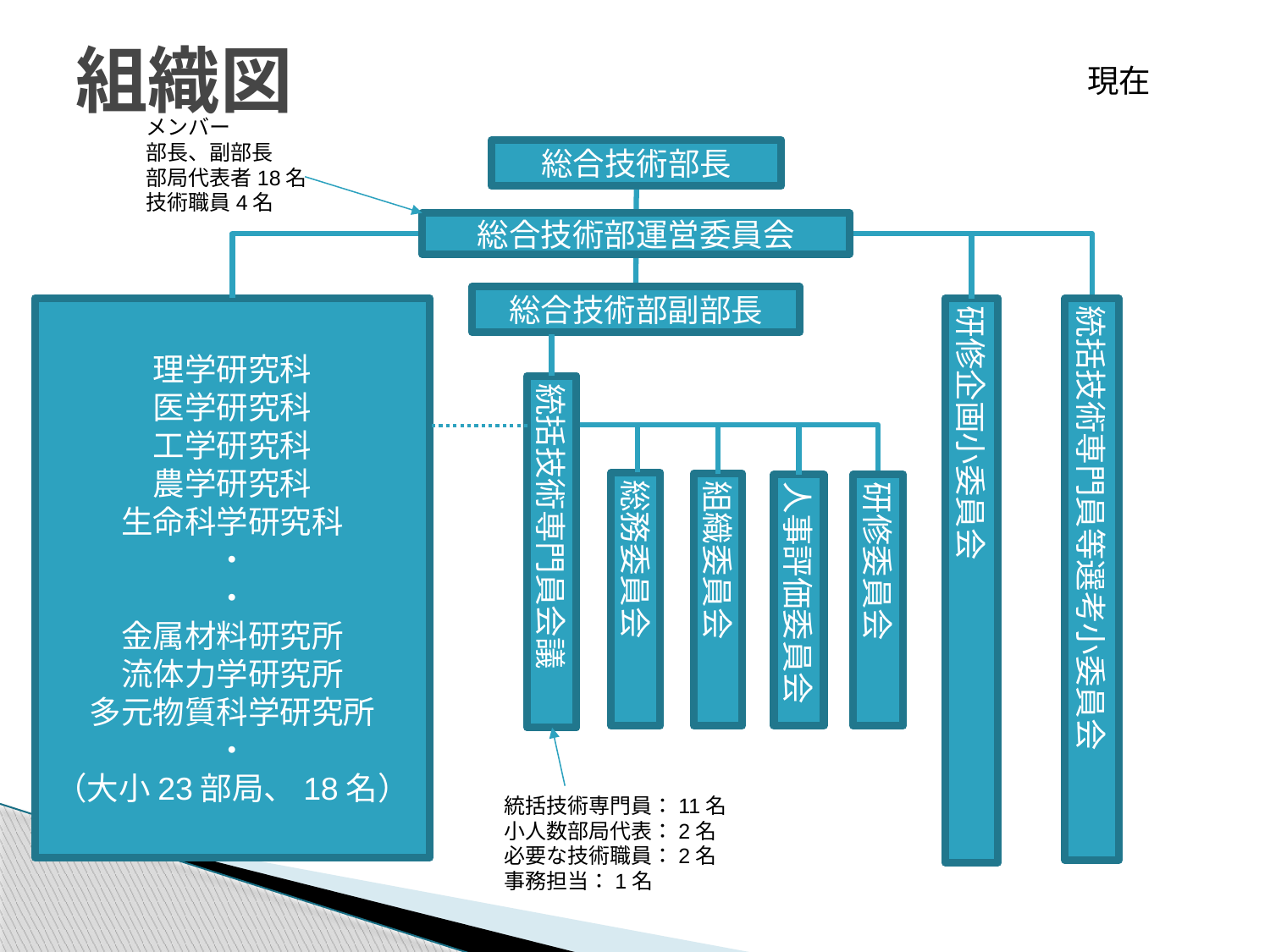

# 組織図
現在
メンバー
部長、副部長
部局代表者18名
技術職員4名
総合技術部長
総合技術部運営委員会
総合技術部副部長
理学研究科
医学研究科
工学研究科
農学研究科
生命科学研究科
・
・
金属材料研究所
流体力学研究所
多元物質科学研究所
・
（大小23部局、18名）
研修企画小委員会
統括技術専門員等選考小委員会
統括技術専門員会議
実務者会議
総務委員会
組織委員会
人事評価委員会
研修委員会
統括技術専門員：11名
小人数部局代表：2名
必要な技術職員：2名
事務担当：1名